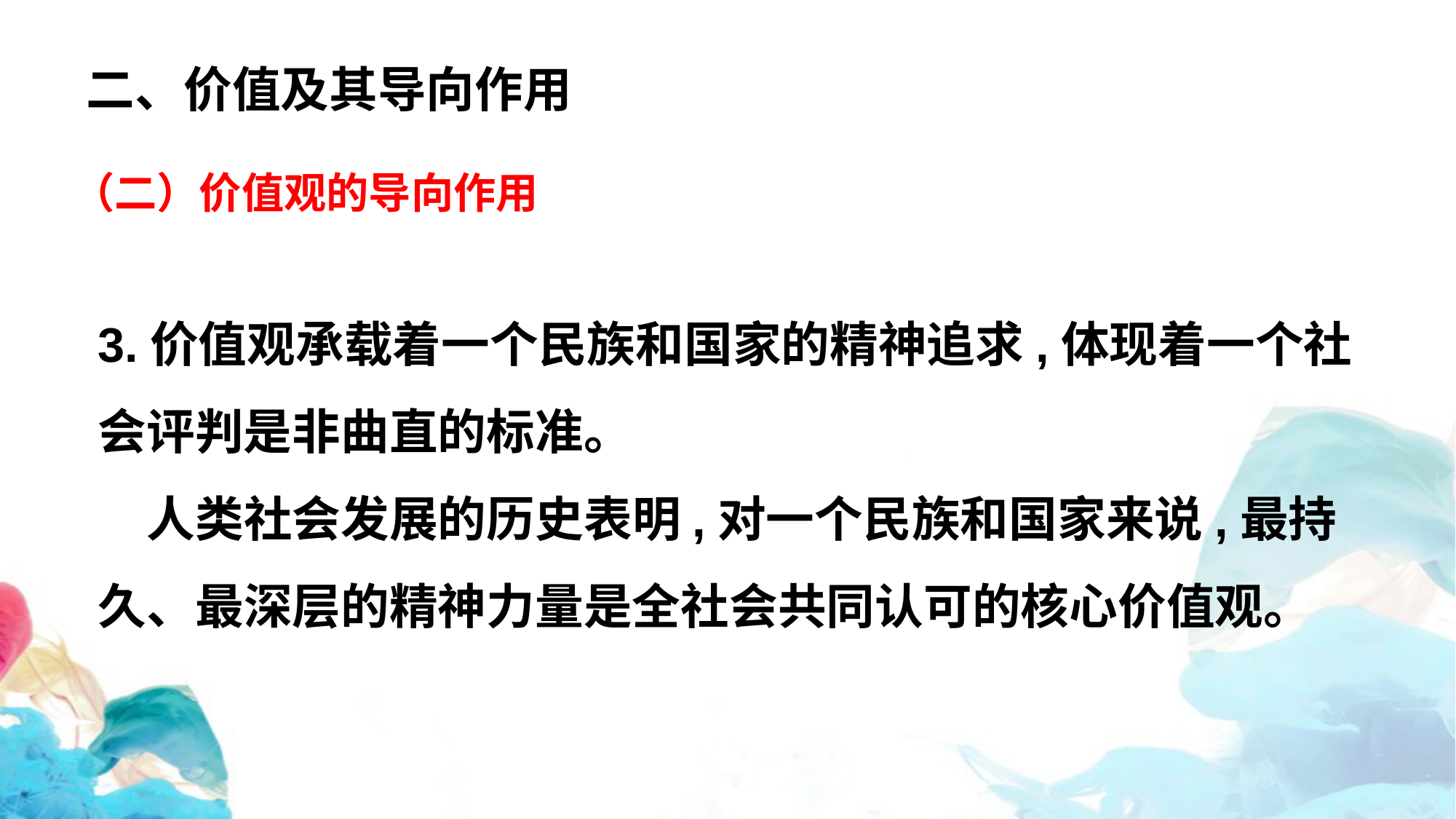

二、价值及其导向作用
（二）价值观的导向作用
3.价值观承载着一个民族和国家的精神追求,体现着一个社会评判是非曲直的标准。
    人类社会发展的历史表明,对一个民族和国家来说,最持久、最深层的精神力量是全社会共同认可的核心价值观。